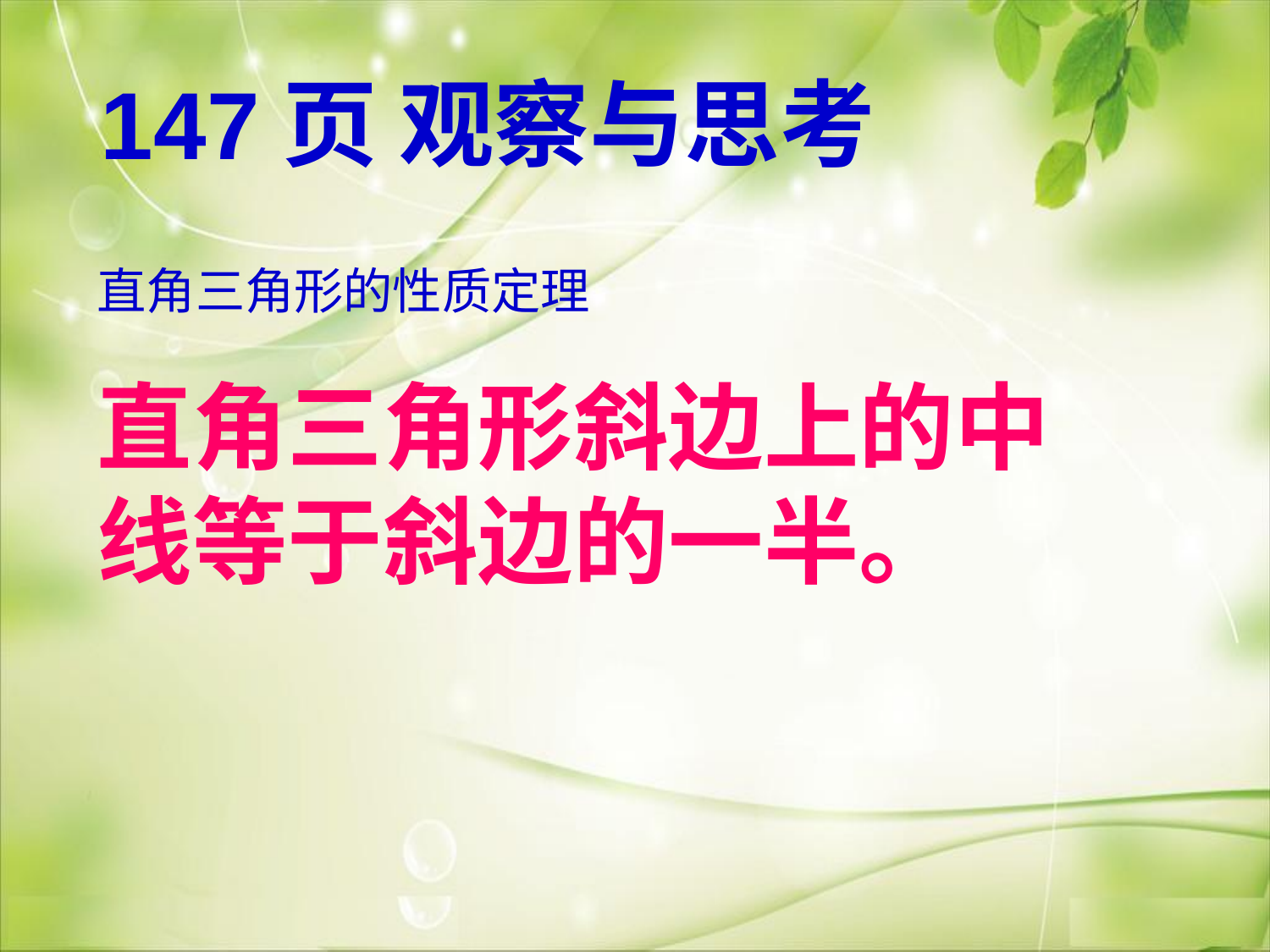

# 147页 观察与思考
直角三角形的性质定理
直角三角形斜边上的中线等于斜边的一半。